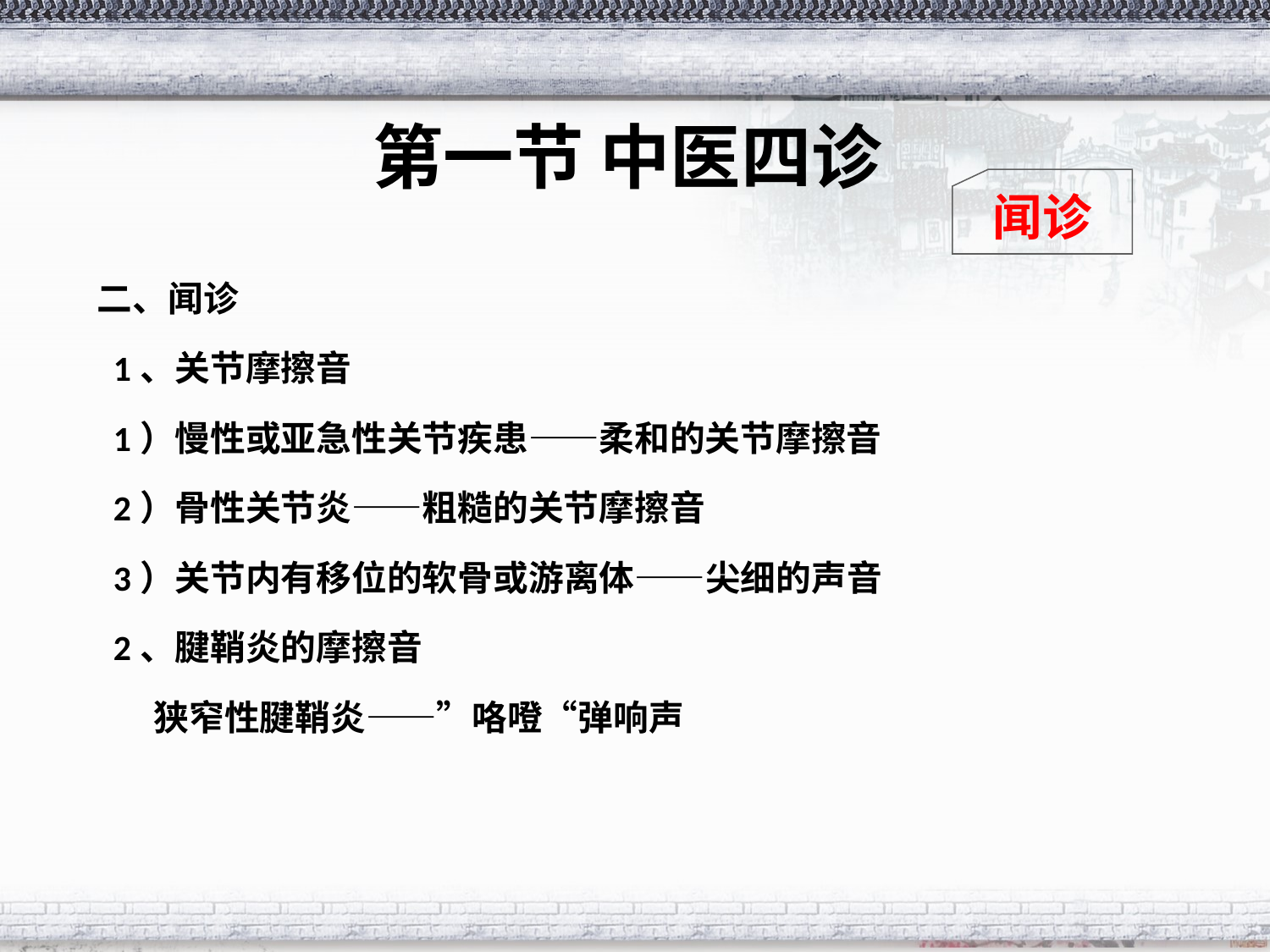

第一节 中医四诊
闻诊
二、闻诊
  1、关节摩擦音
  1）慢性或亚急性关节疾患——柔和的关节摩擦音
  2）骨性关节炎——粗糙的关节摩擦音
  3）关节内有移位的软骨或游离体——尖细的声音
  2、腱鞘炎的摩擦音
      狭窄性腱鞘炎——”咯噔“弹响声